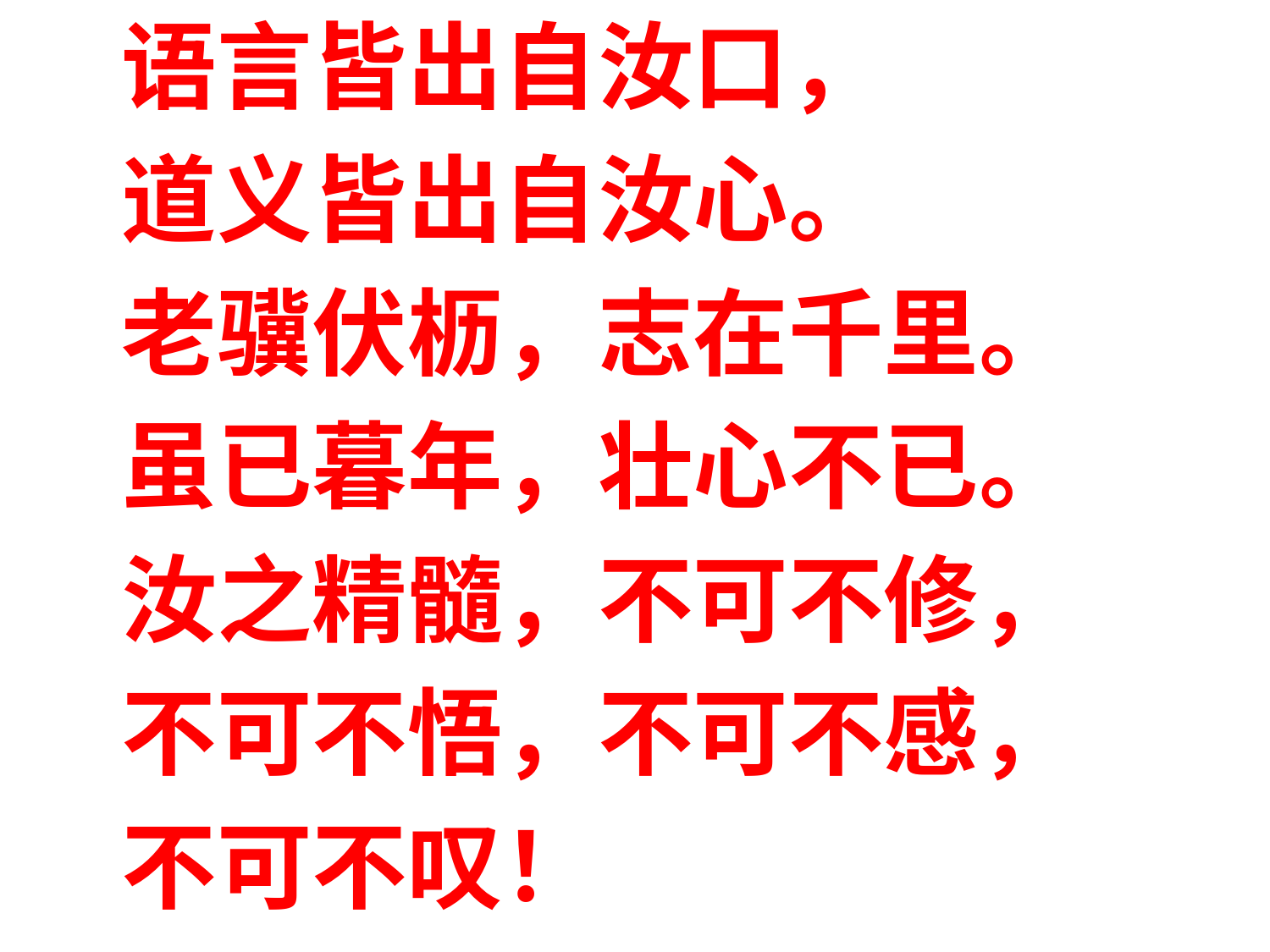

语言皆出自汝口，
    道义皆出自汝心。
    老骥伏枥，志在千里。
    虽已暮年，壮心不已。
    汝之精髓，不可不修，
    不可不悟，不可不感，
    不可不叹！